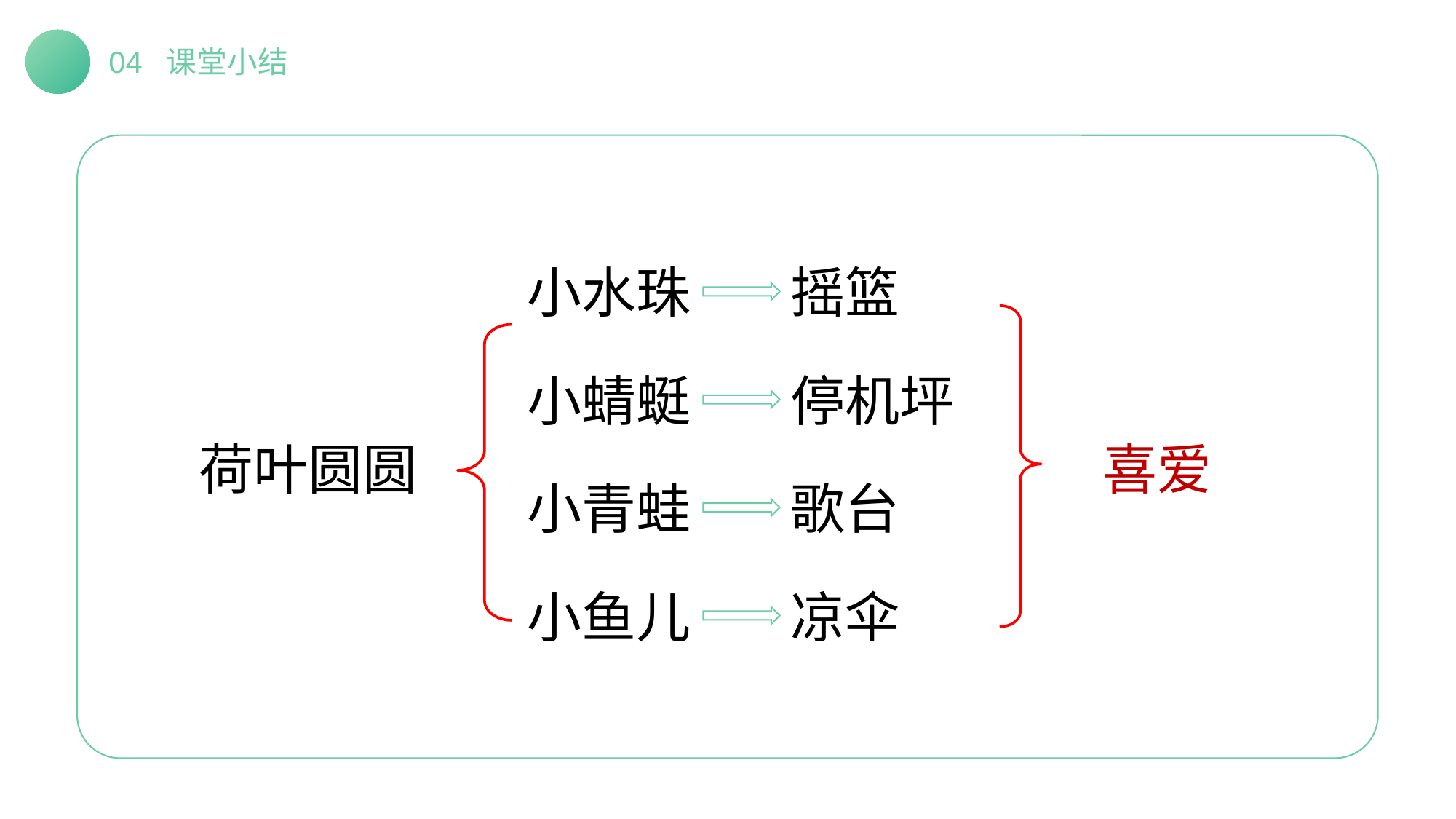

04  课堂小结

小水珠
摇篮

小蜻蜓
停机坪

荷叶圆圆
喜爱
小青蛙
歌台

小鱼儿
凉伞